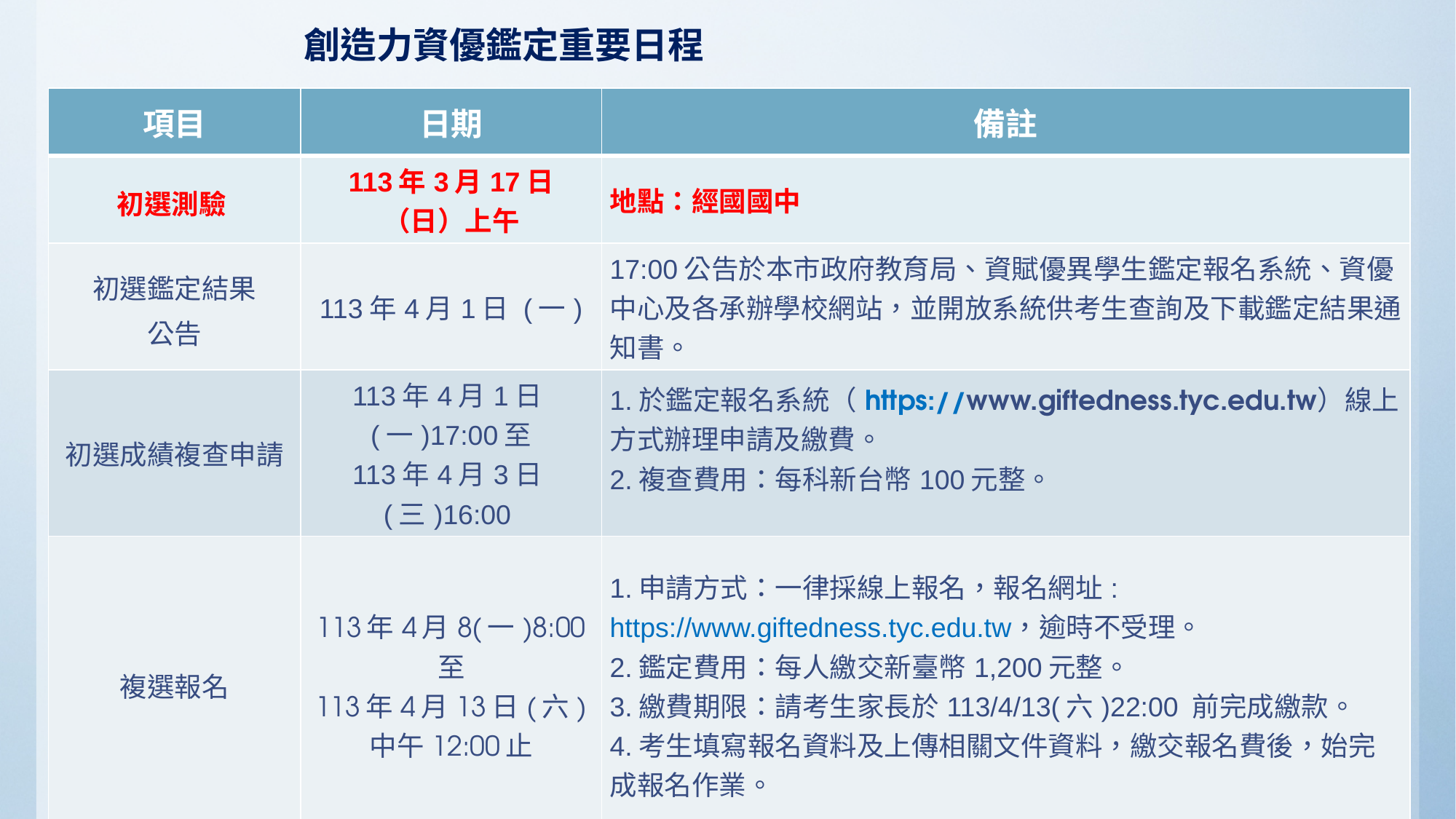

創造力資優鑑定重要日程
| 項目 | 日期 | 備註 |
| --- | --- | --- |
| 初選測驗 | 113年3月17日（日）上午 | 地點：經國國中 |
| 初選鑑定結果 公告 | 113年4月1日 (一) | 17:00公告於本市政府教育局、資賦優異學生鑑定報名系統、資優中心及各承辦學校網站，並開放系統供考生查詢及下載鑑定結果通知書。 |
| 初選成績複查申請 | 113年4月1日(一)17:00至 113年4月3日(三)16:00 | 1.於鑑定報名系統（https://www.giftedness.tyc.edu.tw）線上方式辦理申請及繳費。 2.複查費用：每科新台幣100元整。 |
| 複選報名 | 113年4月8(一)8:00 至 113年4月13日(六) 中午12:00止 | 1.申請方式：一律採線上報名，報名網址: https://www.giftedness.tyc.edu.tw，逾時不受理。 2.鑑定費用：每人繳交新臺幣1,200元整。 3.繳費期限：請考生家長於113/4/13(六)22:00 前完成繳款。 4.考生填寫報名資料及上傳相關文件資料，繳交報名費後，始完成報名作業。 |
43